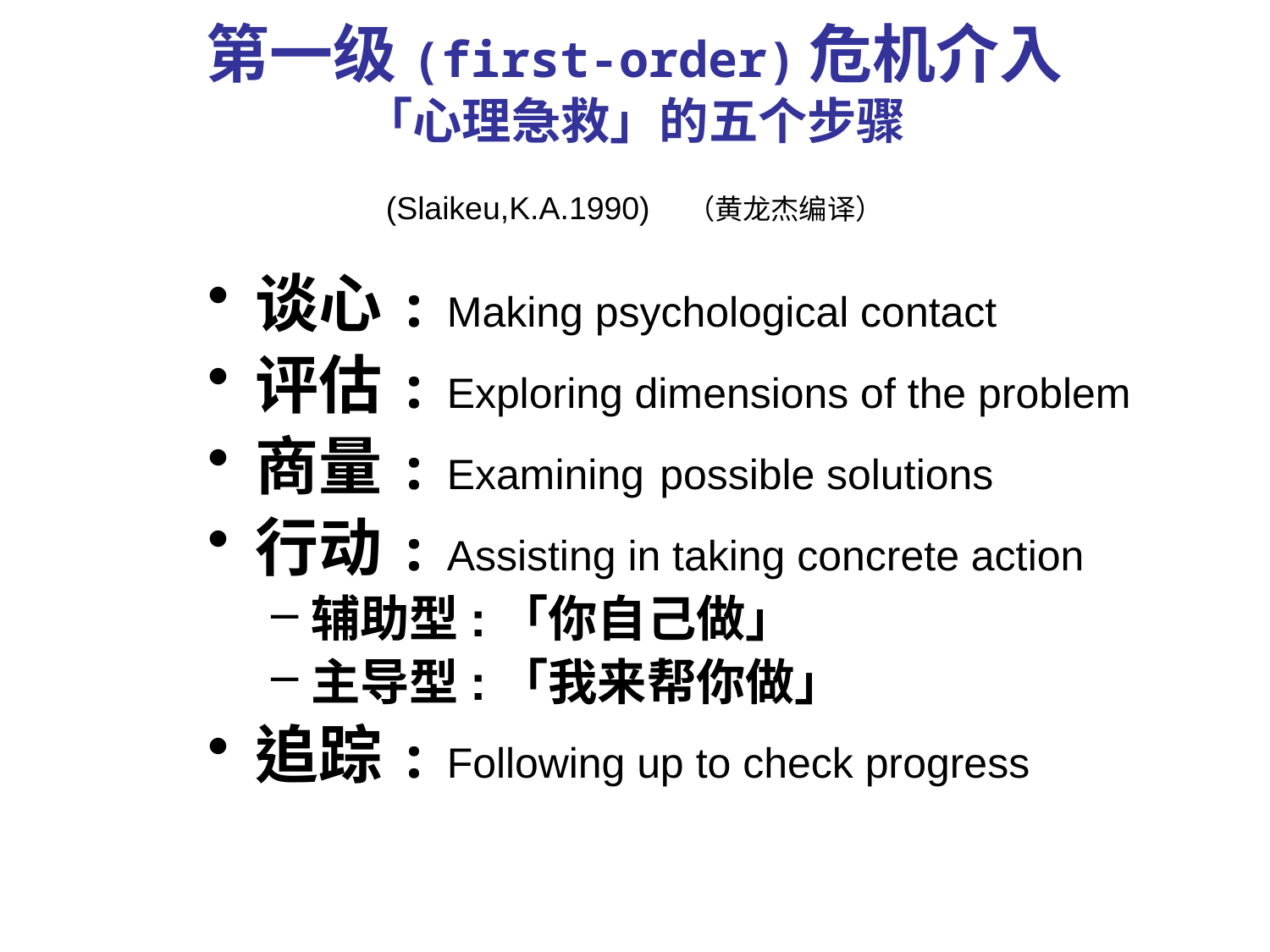

# 第一级(first-order)危机介入 「心理急救」的五个步骤 (Slaikeu,K.A.1990) （黄龙杰编译）
谈心: Making psychological contact
评估: Exploring dimensions of the problem
商量: Examining possible solutions
行动: Assisting in taking concrete action
辅助型:「你自己做」
主导型:「我来帮你做」
追踪: Following up to check progress